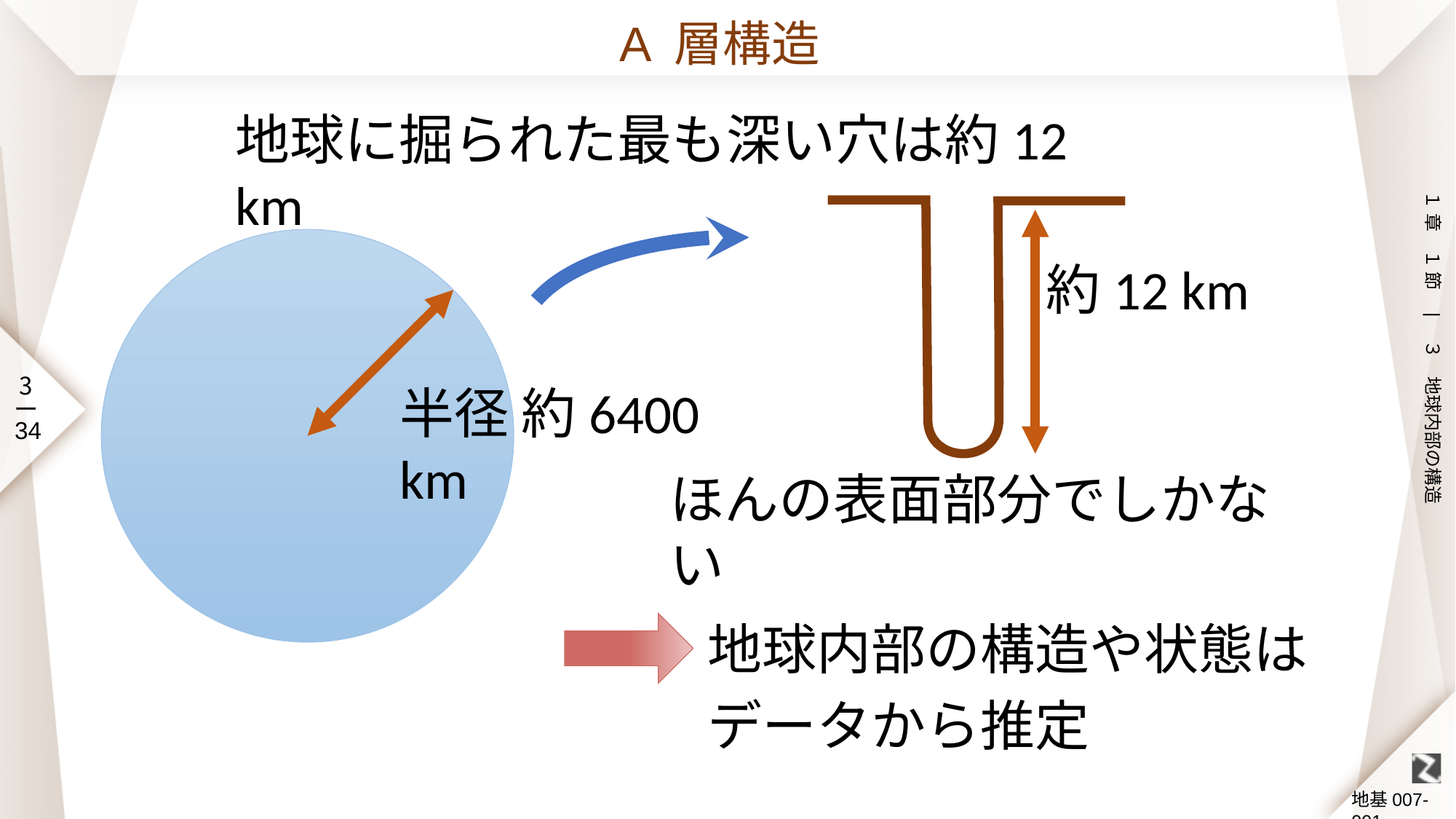

# A 層構造
地球に掘られた最も深い穴は約12 km

約12 km
半径 約6400 km
ほんの表面部分でしかない

地球内部の構造や状態は
データから推定